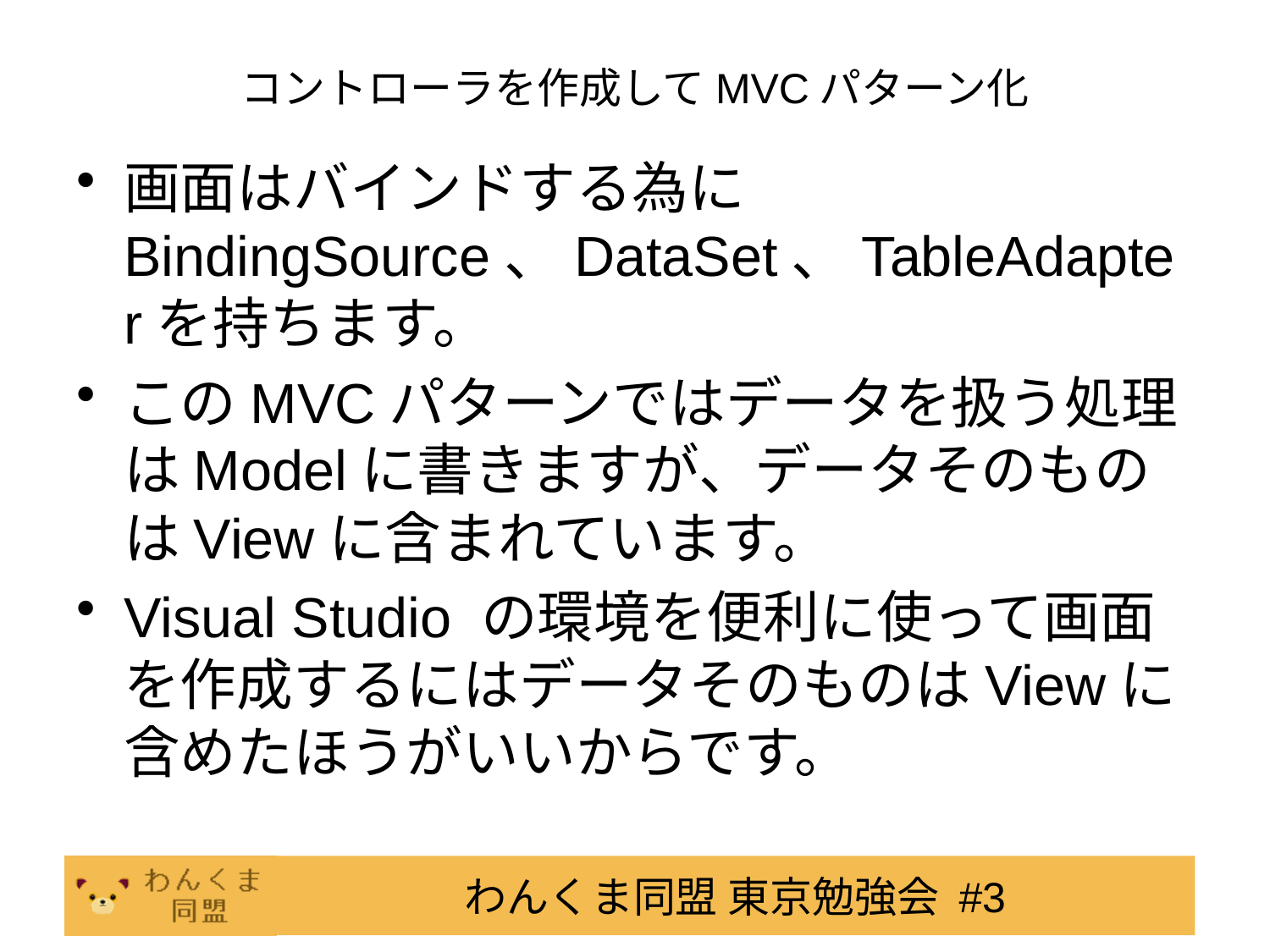

# コントローラを作成してMVCパターン化
画面はバインドする為にBindingSource、DataSet、TableAdapterを持ちます。
このMVCパターンではデータを扱う処理はModelに書きますが、データそのものはViewに含まれています。
Visual Studio の環境を便利に使って画面を作成するにはデータそのものはViewに含めたほうがいいからです。